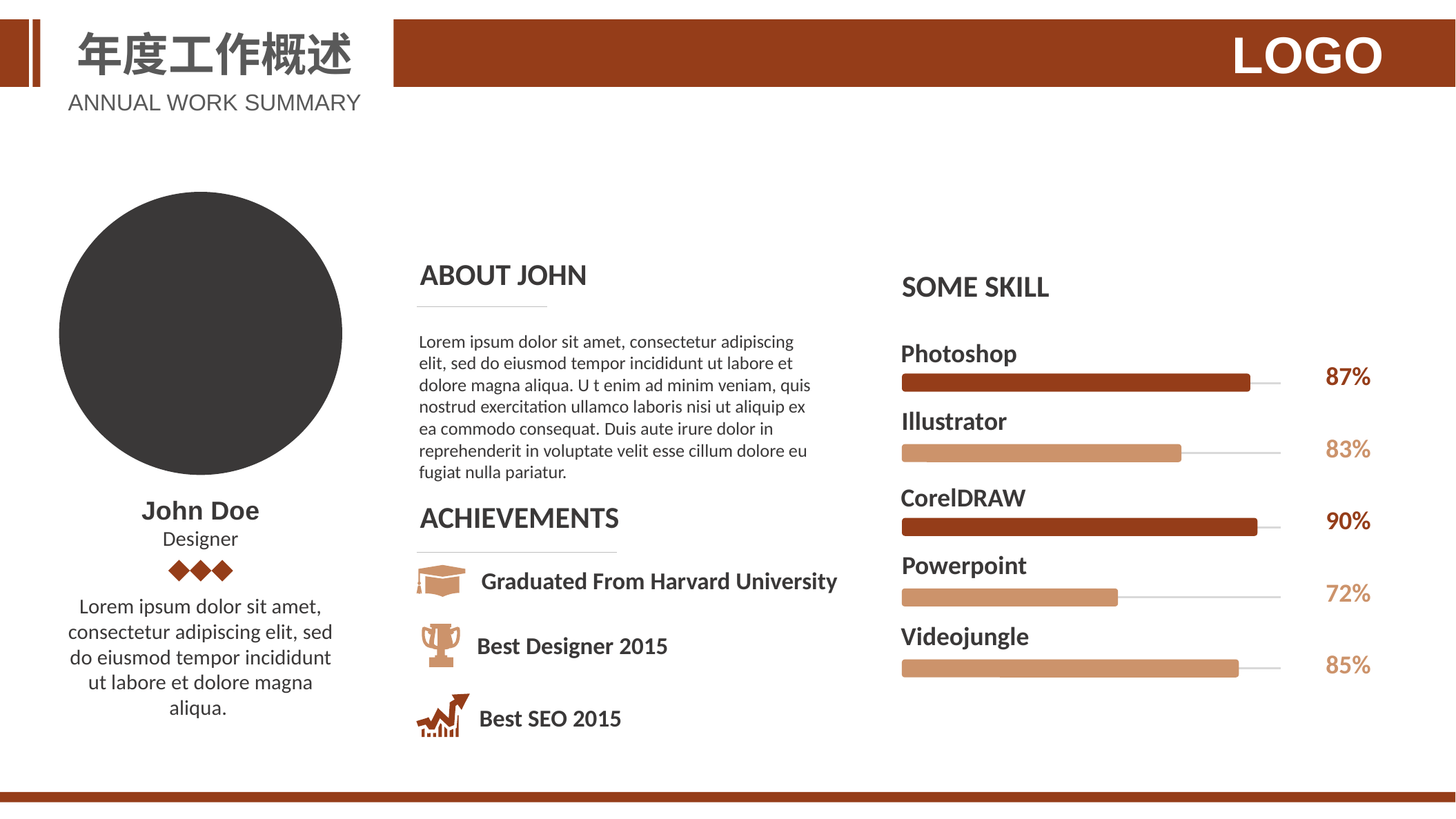

年度工作概述
LOGO
ANNUAL WORK SUMMARY

ABOUT JOHN
SOME SKILL

Lorem ipsum dolor sit amet, consectetur adipiscing elit, sed do eiusmod tempor incididunt ut labore et dolore magna aliqua. U t enim ad minim veniam, quis nostrud exercitation ullamco laboris nisi ut aliquip ex ea commodo consequat. Duis aute irure dolor in reprehenderit in voluptate velit esse cillum dolore eu fugiat nulla pariatur.
Photoshop

87%
Illustrator
83%
CorelDRAW
John Doe

ACHIEVEMENTS
90%

Designer
Powerpoint

Graduated From Harvard University

72%
Lorem ipsum dolor sit amet, consectetur adipiscing elit, sed do eiusmod tempor incididunt ut labore et dolore magna aliqua.
Videojungle

Best Designer 2015
85%

Best SEO 2015